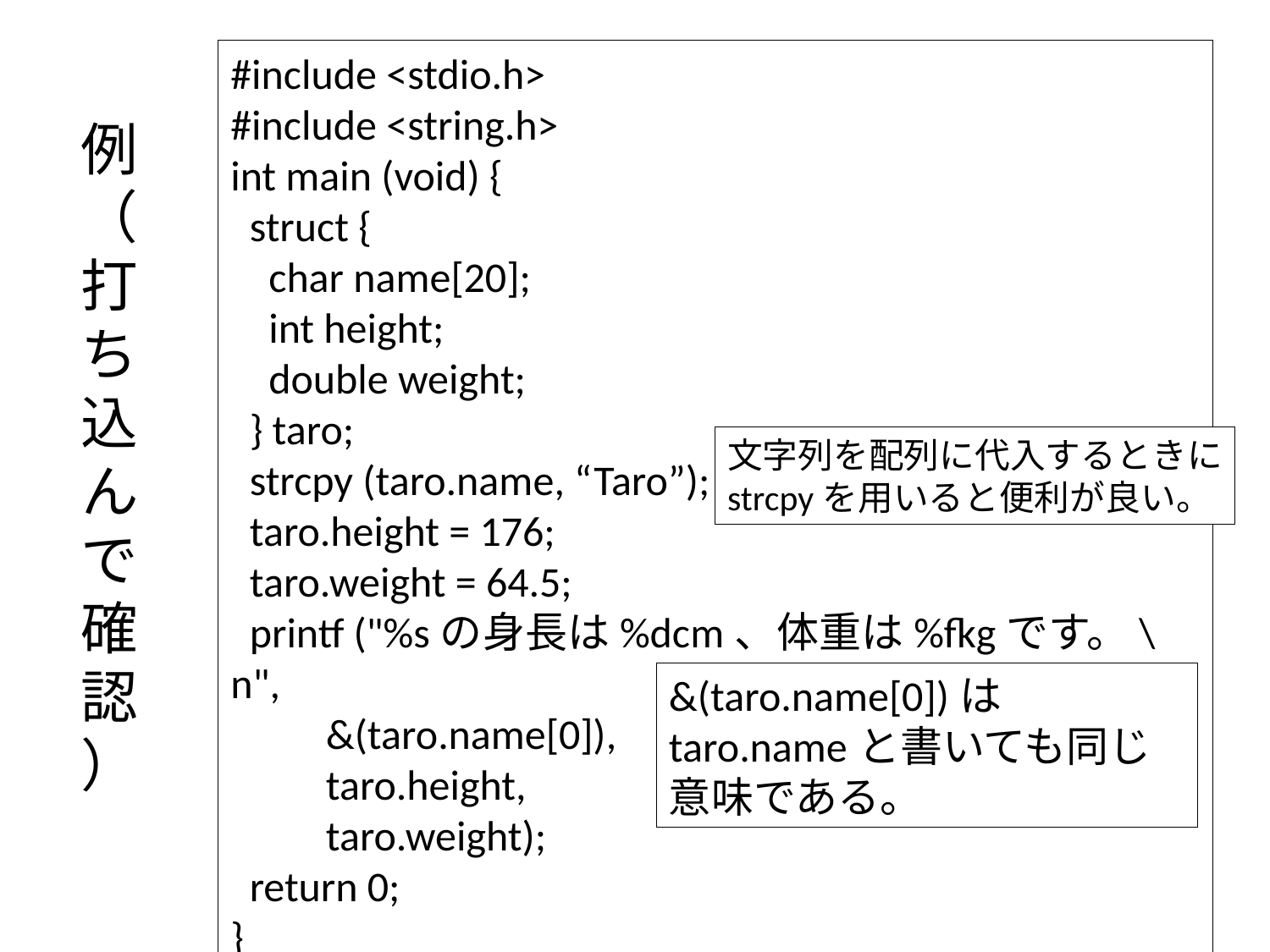

#include <stdio.h>
#include <string.h>
int main (void) {
  struct {
    char name[20];
    int height;
    double weight;
  } taro;
  strcpy (taro.name, “Taro”);
  taro.height = 176;
  taro.weight = 64.5;
  printf ("%sの身長は%dcm、体重は%fkgです。\n",
          &(taro.name[0]),
          taro.height,
          taro.weight);
  return 0;
}
# 例（打ち込んで確認）
文字列を配列に代入するときに
strcpyを用いると便利が良い。
&(taro.name[0])はtaro.nameと書いても同じ意味である。